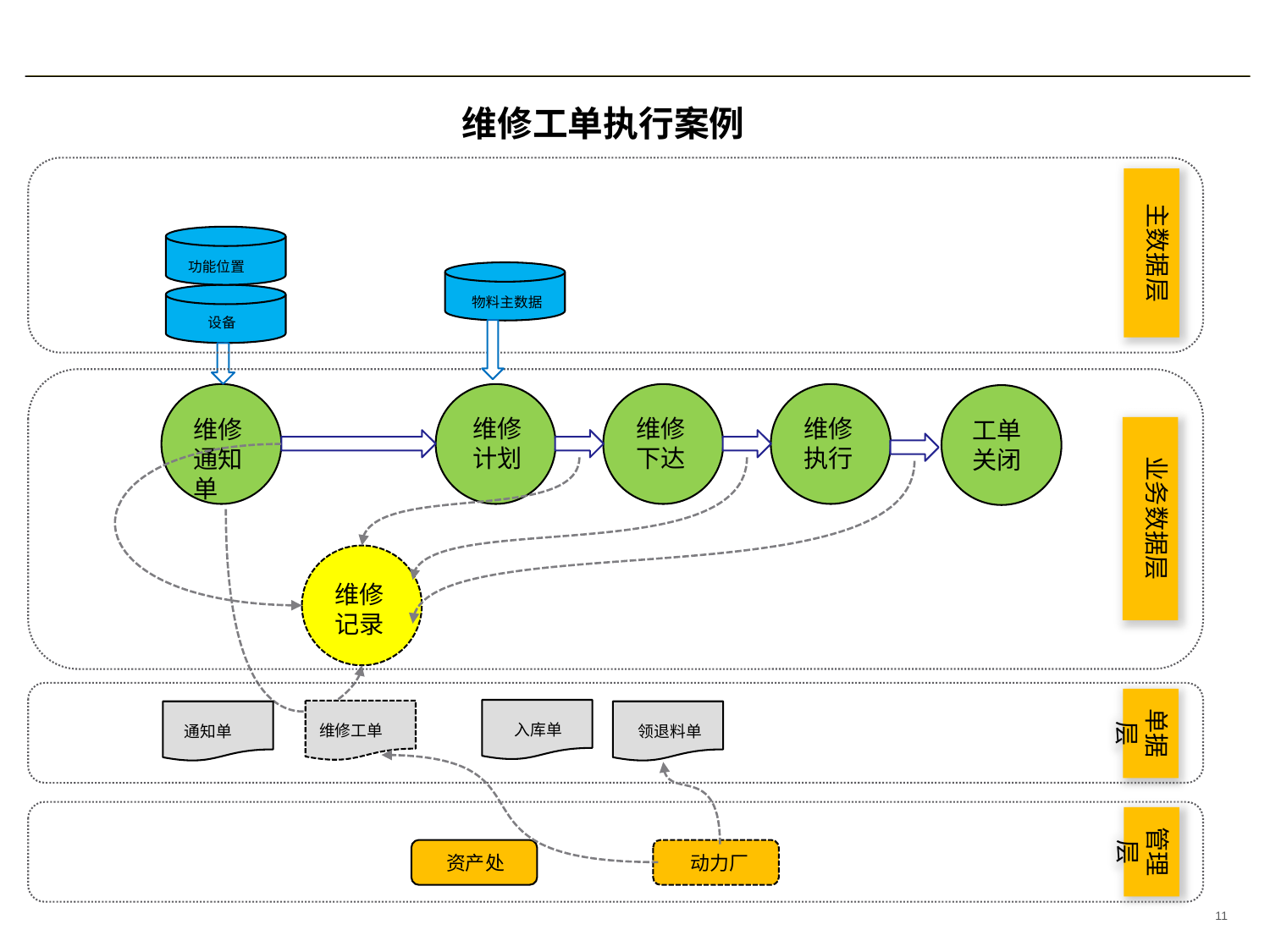

维修工单执行案例

主数据层

功能位置

物料主数据
设备

维修计划
维修下达
维修执行
维修通知单
工单关闭
业务数据层

维修记录

单据层

  入库单
  维修工单
通知单
  领退料单

管理层

资产处
动力厂